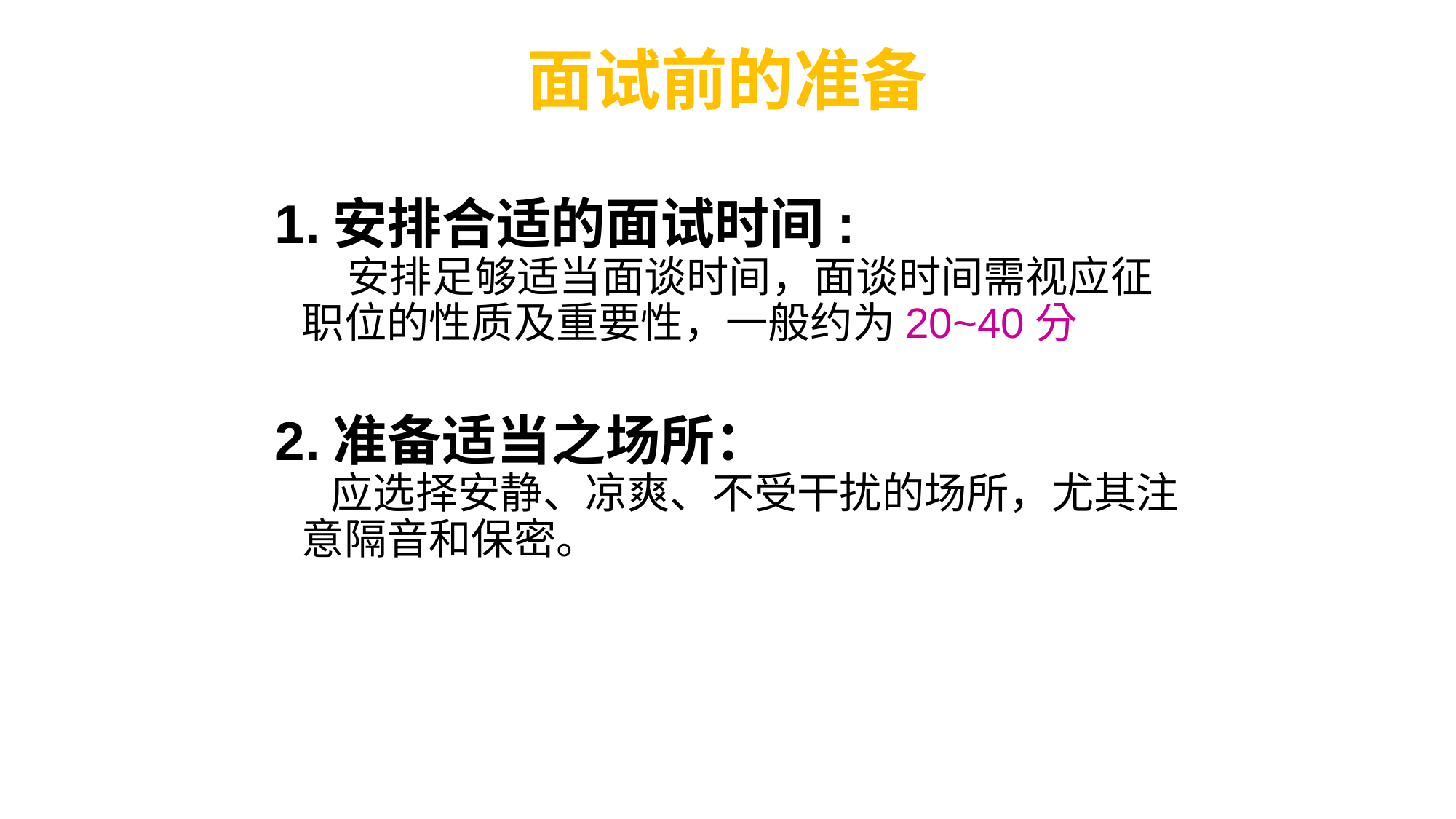

# 面试前的准备
1.安排合适的面试时间:
   安排足够适当面谈时间，面谈时间需视应征职位的性质及重要性，一般约为20~40分
2.准备适当之场所：
   应选择安静、凉爽、不受干扰的场所，尤其注意隔音和保密。